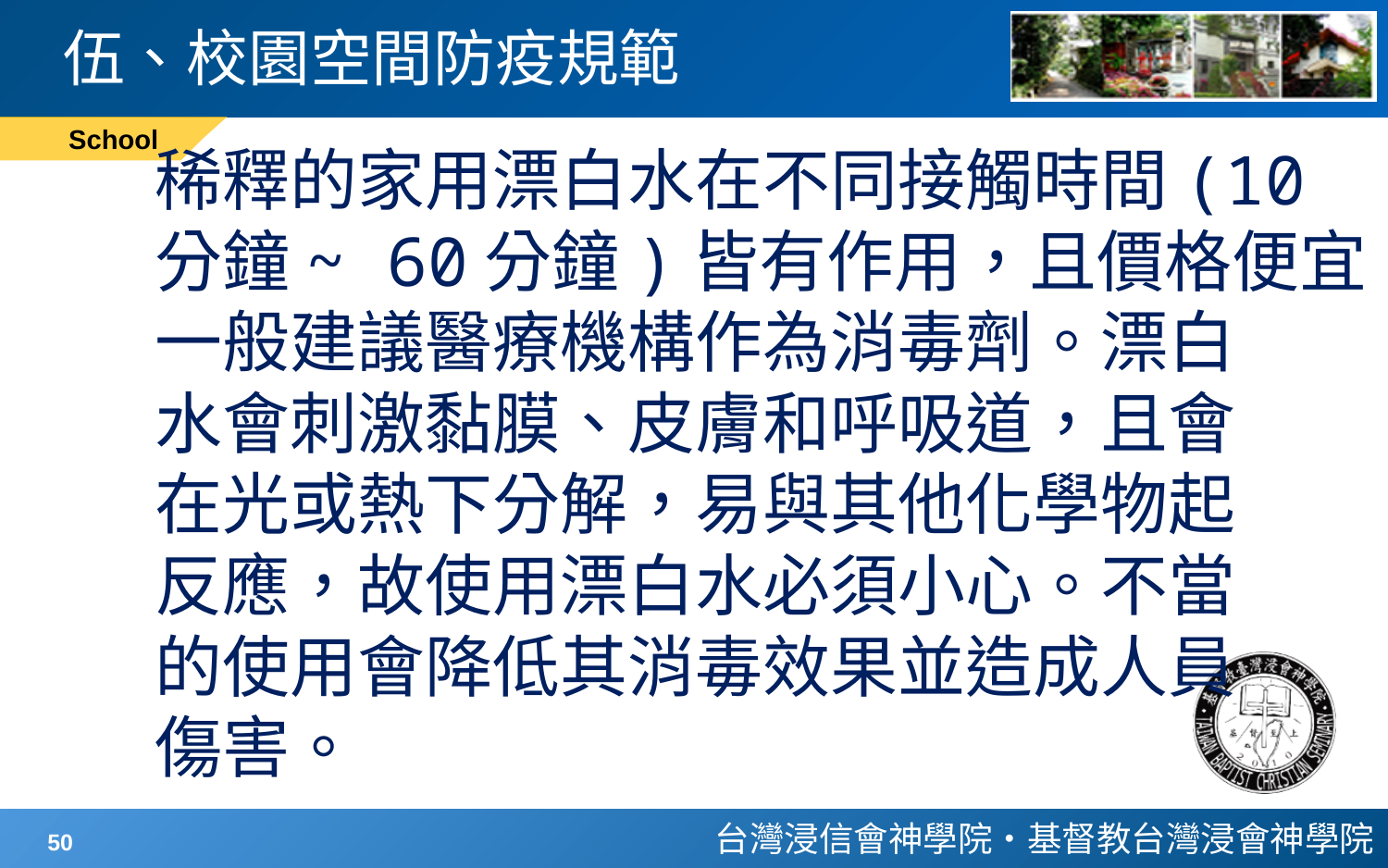

# 伍、校園空間防疫規範
School
     稀釋的家用漂白水在不同接觸時間(10
     分鐘~ 60分鐘)皆有作用，且價格便宜，
     一般建議醫療機構作為消毒劑。漂白
     水會刺激黏膜、皮膚和呼吸道，且會
     在光或熱下分解，易與其他化學物起
     反應，故使用漂白水必須小心。不當
     的使用會降低其消毒效果並造成人員
     傷害。